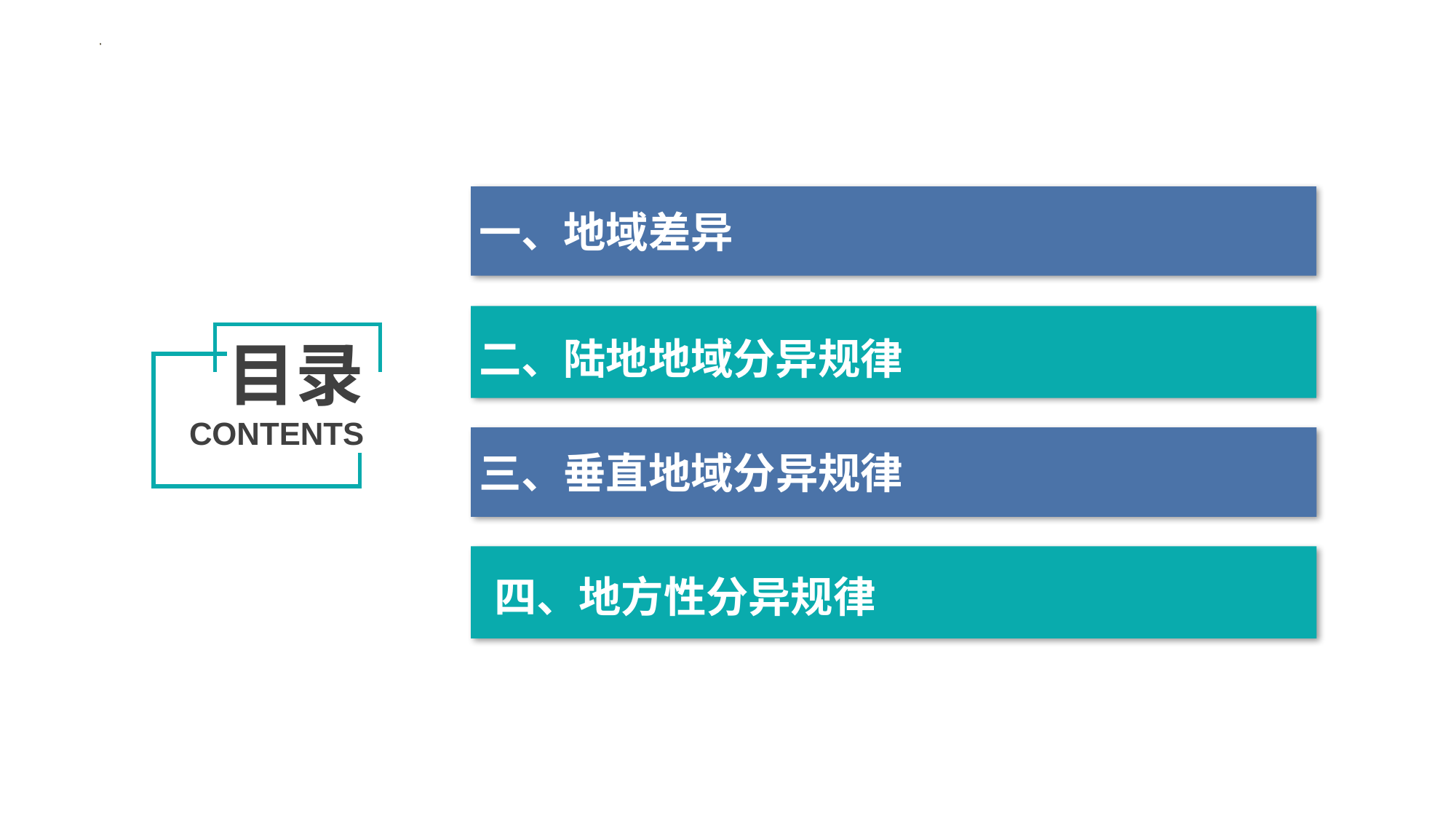

一、地域差异

目录
CONTENTS
二、陆地地域分异规律

三、垂直地域分异规律

四、地方性分异规律